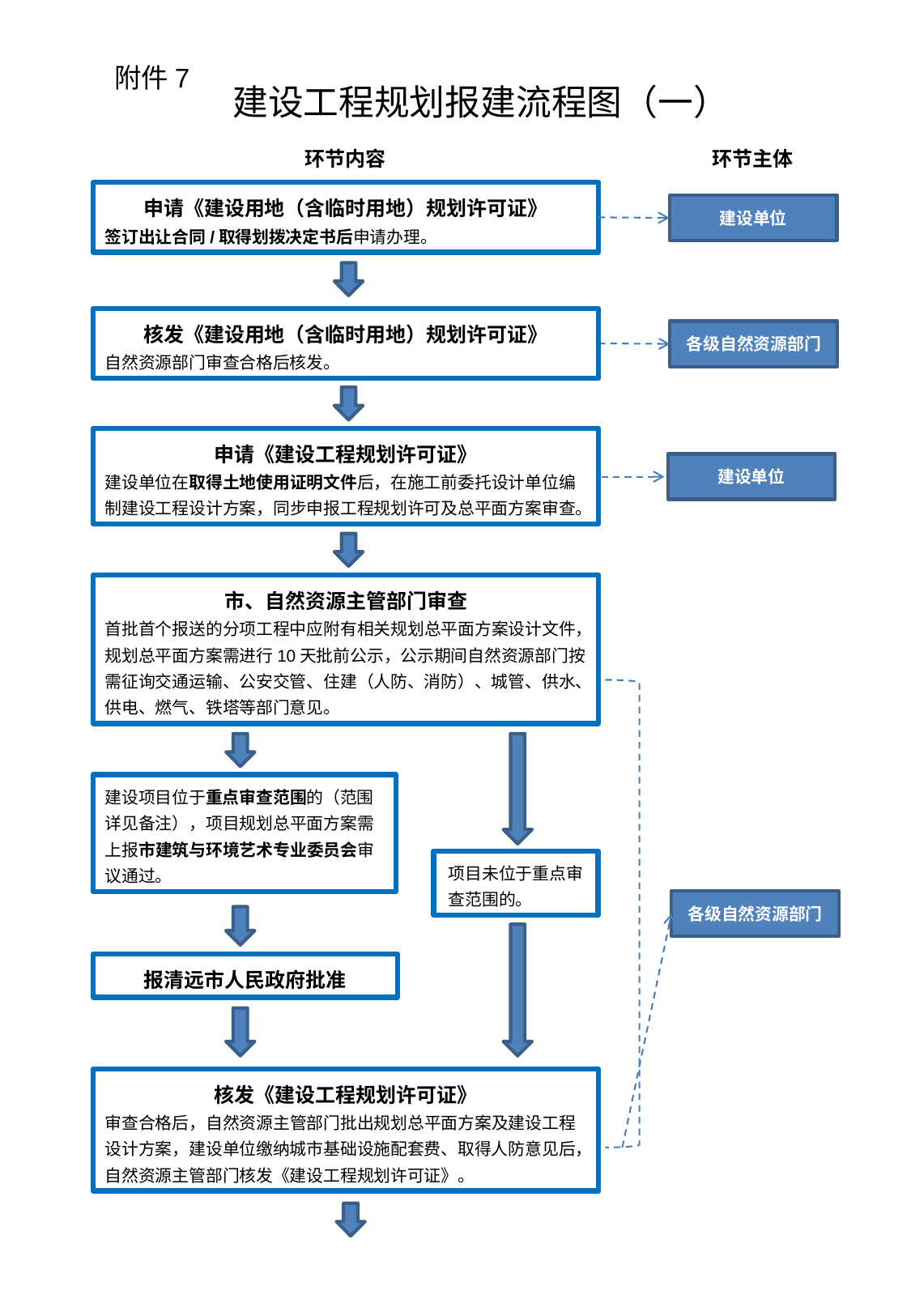

附件7
 建设工程规划报建流程图（一）
环节内容
环节主体
申请《建设用地（含临时用地）规划许可证》
签订出让合同/取得划拨决定书后申请办理。
建设单位

核发《建设用地（含临时用地）规划许可证》
自然资源部门审查合格后核发。
各级自然资源部门

申请《建设工程规划许可证》
建设单位在取得土地使用证明文件后，在施工前委托设计单位编制建设工程设计方案，同步申报工程规划许可及总平面方案审查。
建设单位

市、自然资源主管部门审查
首批首个报送的分项工程中应附有相关规划总平面方案设计文件，规划总平面方案需进行10天批前公示，公示期间自然资源部门按需征询交通运输、公安交管、住建（人防、消防）、城管、供水、供电、燃气、铁塔等部门意见。

建设项目位于重点审查范围的（范围详见备注），项目规划总平面方案需上报市建筑与环境艺术专业委员会审议通过。
项目未位于重点审查范围的。
各级自然资源部门

报清远市人民政府批准

核发《建设工程规划许可证》
审查合格后，自然资源主管部门批出规划总平面方案及建设工程设计方案，建设单位缴纳城市基础设施配套费、取得人防意见后，自然资源主管部门核发《建设工程规划许可证》。